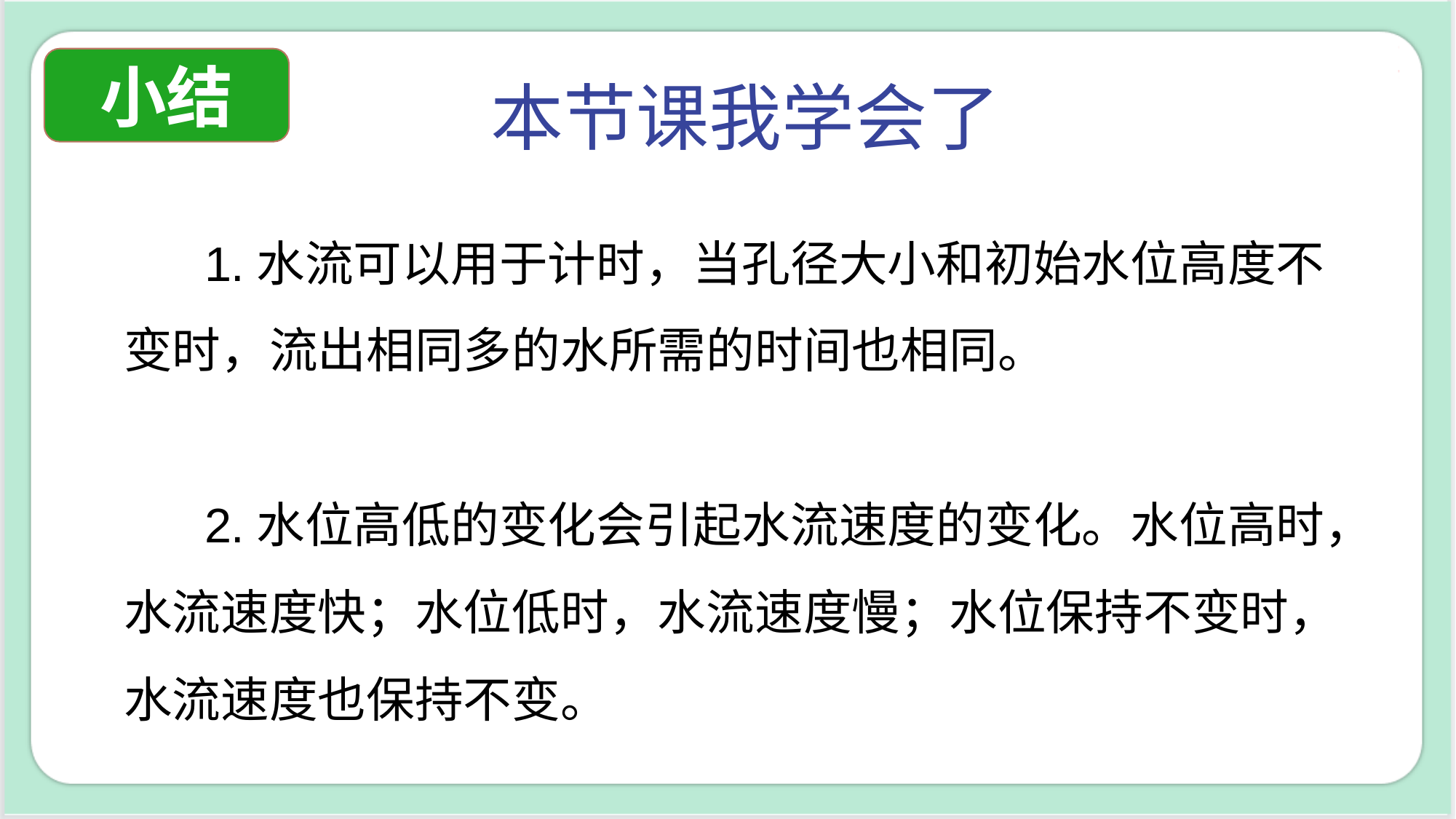

小结
本节课我学会了
      1.水流可以用于计时，当孔径大小和初始水位高度不变时，流出相同多的水所需的时间也相同。

      2.水位高低的变化会引起水流速度的变化。水位高时，水流速度快；水位低时，水流速度慢；水位保持不变时，水流速度也保持不变。